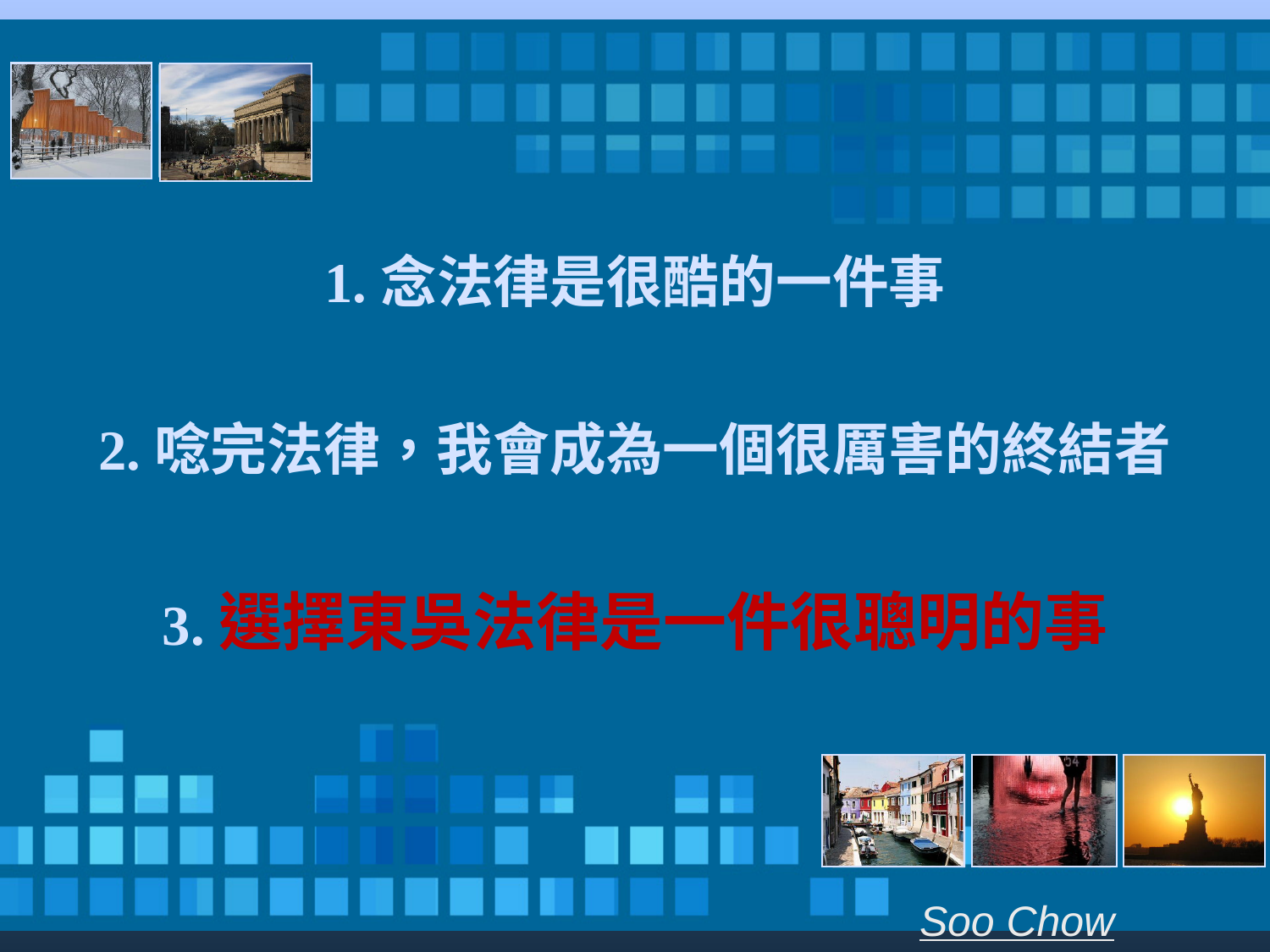

1.念法律是很酷的一件事

2.唸完法律，我會成為一個很厲害的終結者

3.選擇東吳法律是一件很聰明的事